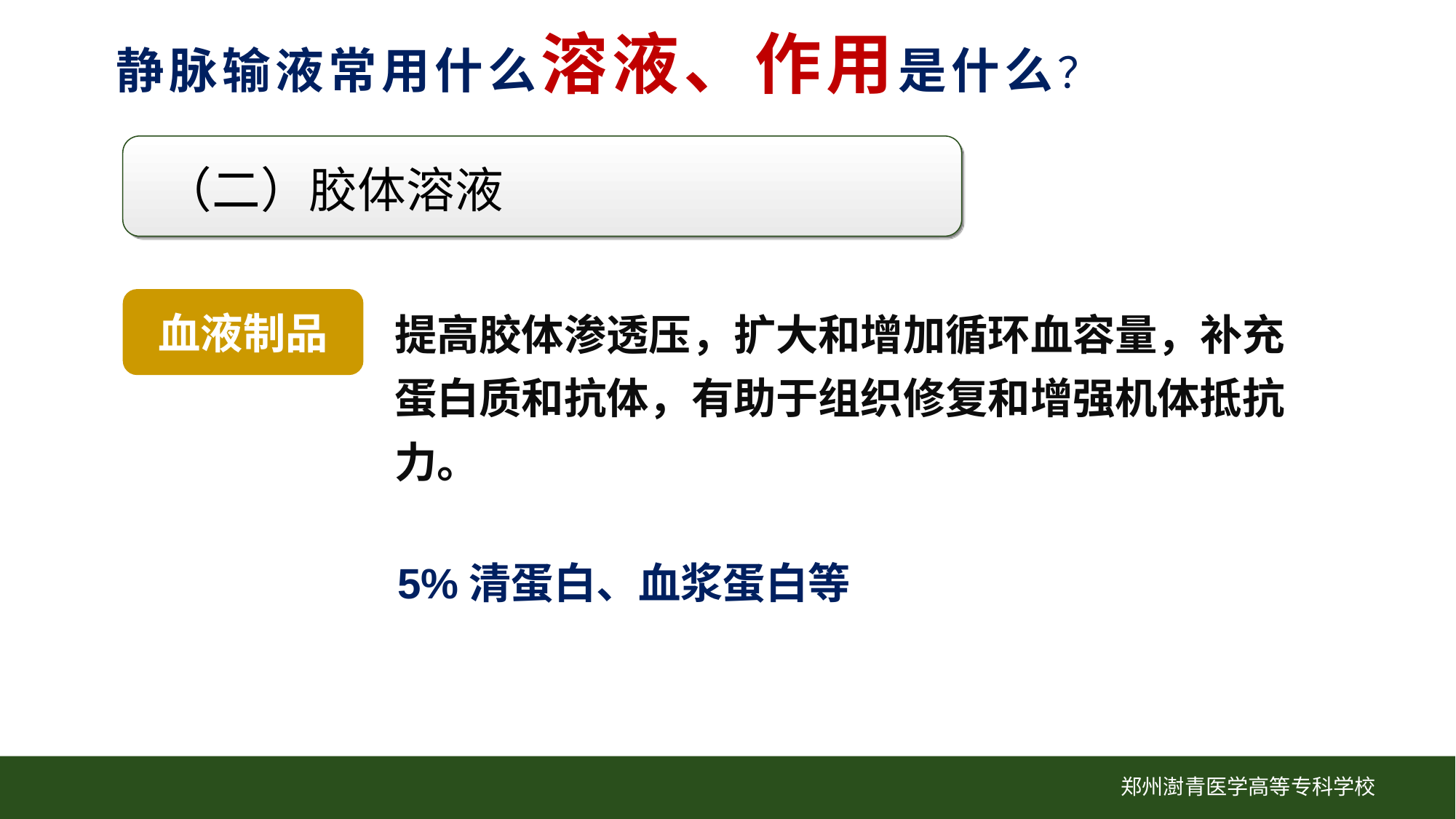

静脉输液常用什么溶液、作用是什么？
 （二）胶体溶液
血液制品
提高胶体渗透压，扩大和增加循环血容量，补充蛋白质和抗体，有助于组织修复和增强机体抵抗力。
5%清蛋白、血浆蛋白等
郑州澍青医学高等专科学校